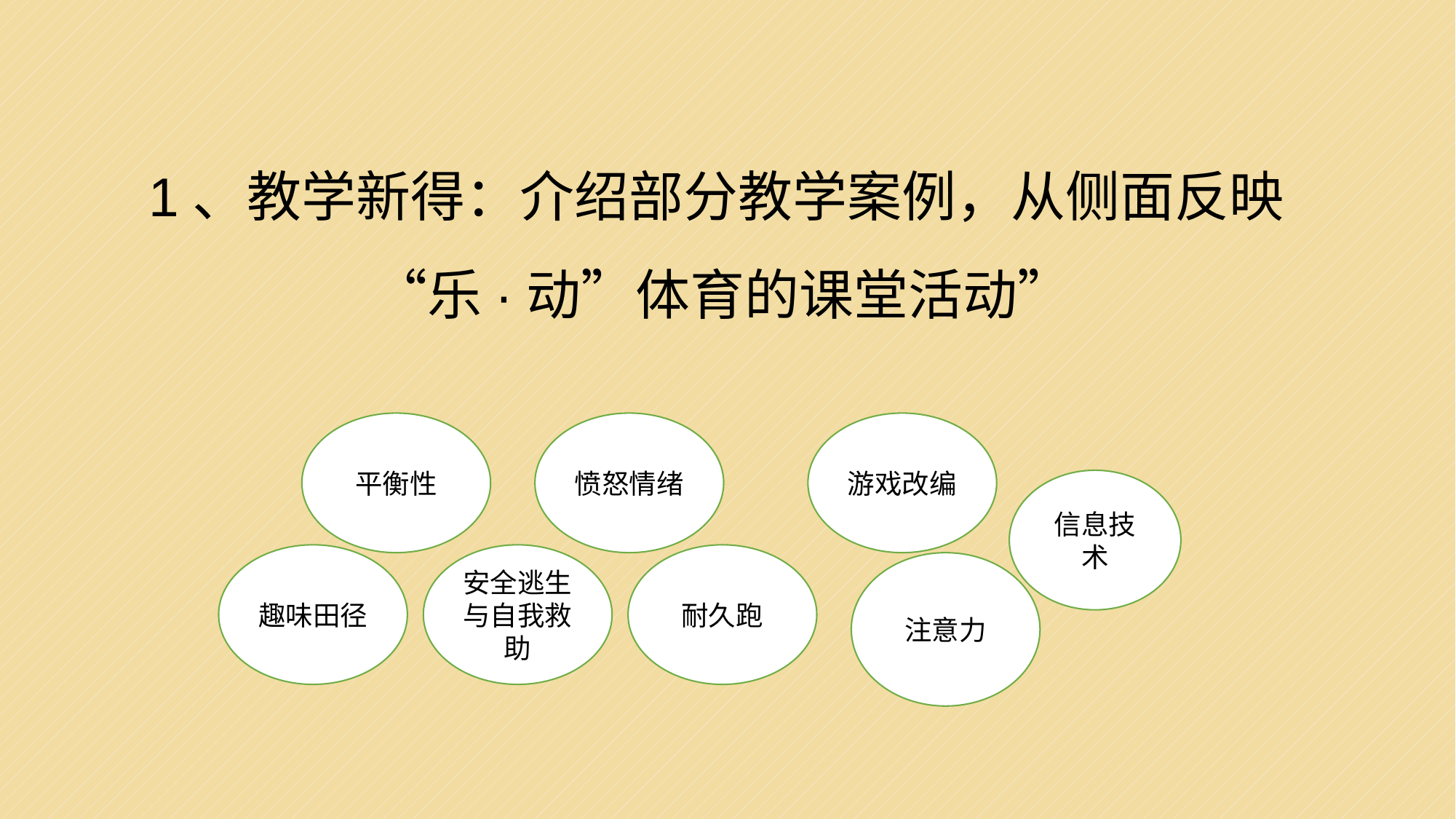

1、教学新得：介绍部分教学案例，从侧面反映  “乐·动”体育的课堂活动”
平衡性
愤怒情绪
游戏改编
信息技术
趣味田径
安全逃生与自我救助
耐久跑
注意力